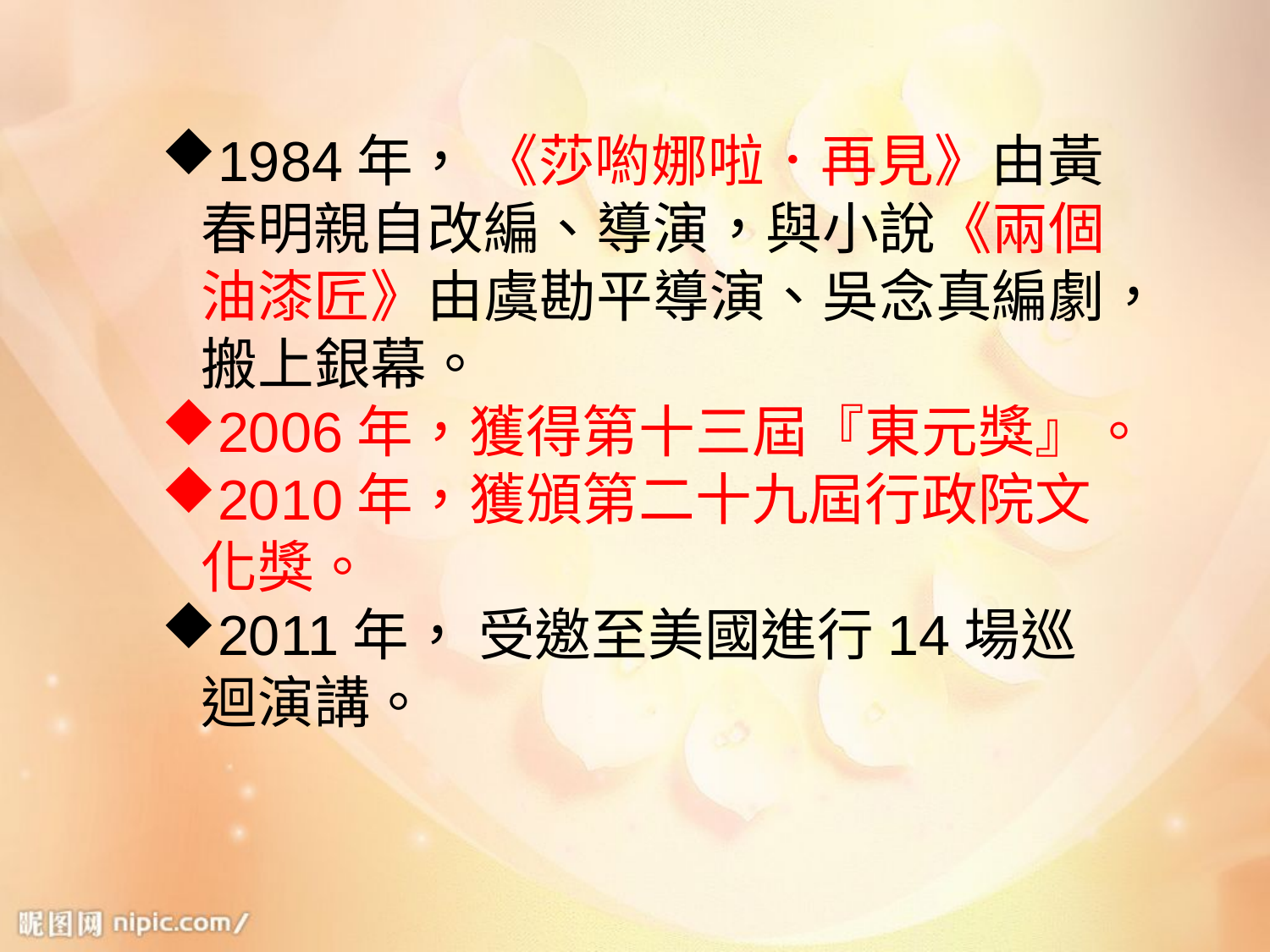

1984年， 《莎喲娜啦．再見》由黃春明親自改編、導演，與小說《兩個油漆匠》由虞勘平導演、吳念真編劇，搬上銀幕。
2006年，獲得第十三屆『東元獎』。
2010年，獲頒第二十九屆行政院文化獎。
2011年， 受邀至美國進行14場巡迴演講。